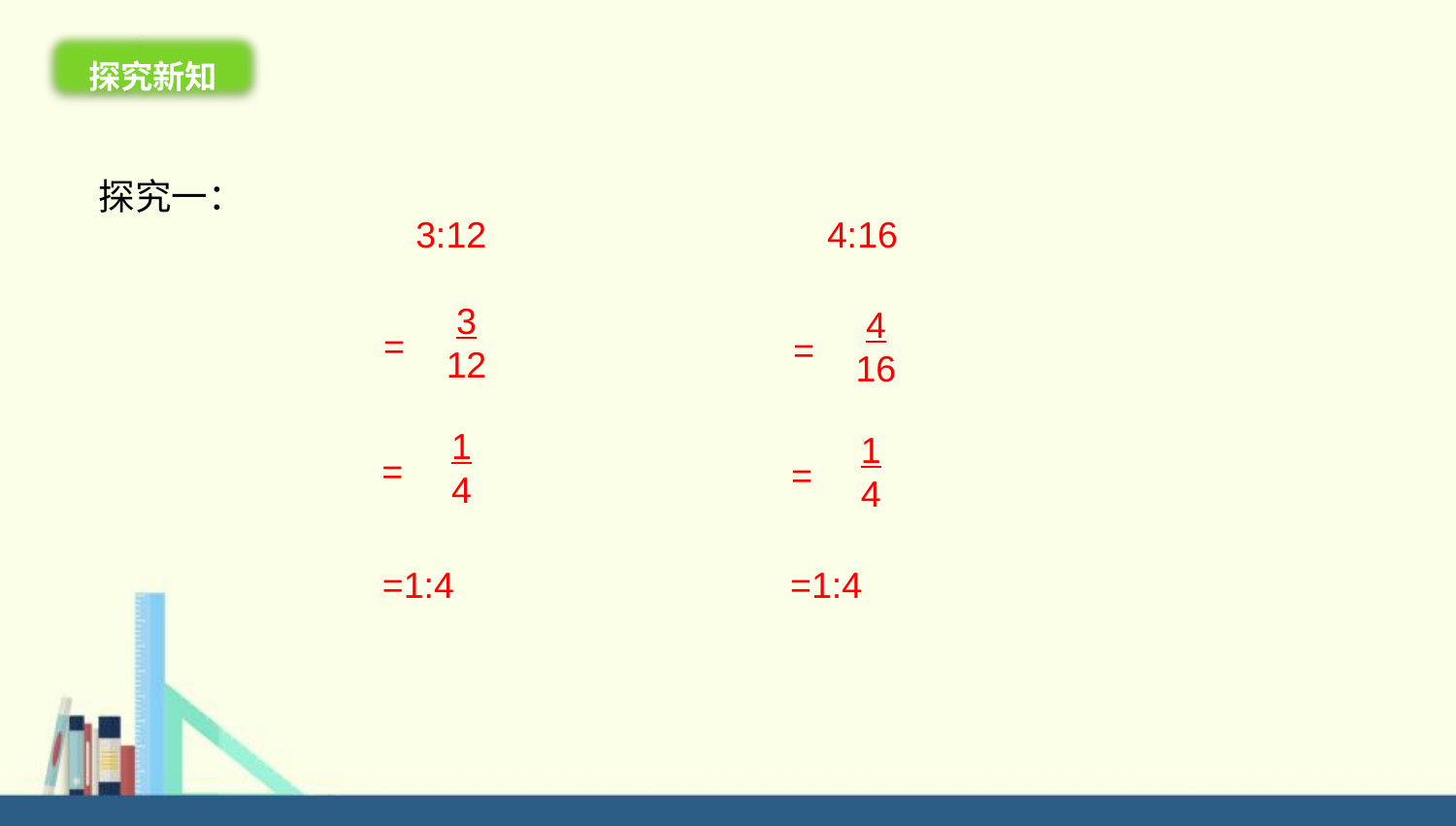

探究新知
探究一：
3:12
4:16
3
12
=
4
16
=
1
4
=
1
4
=
=1:4
=1:4